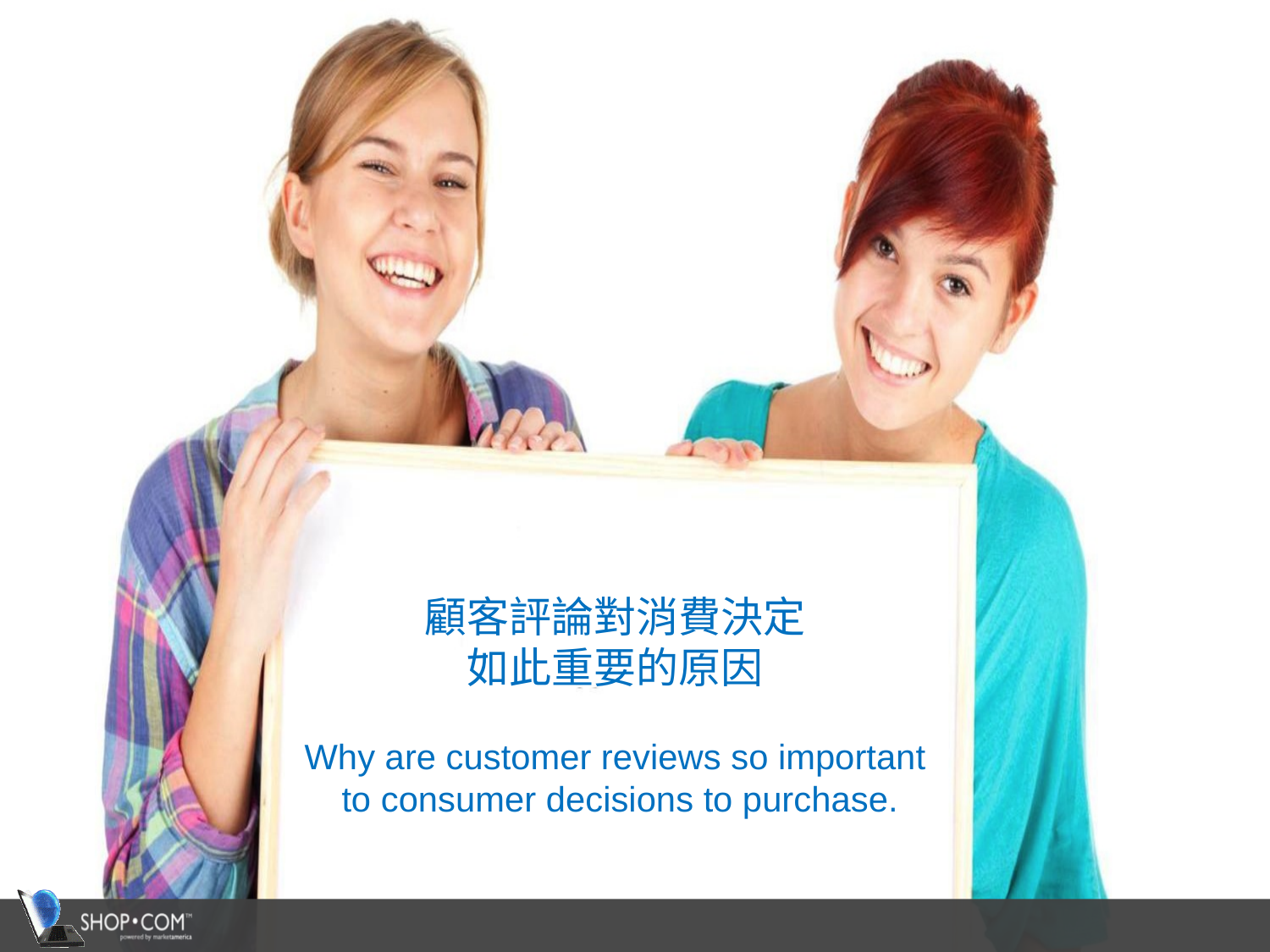

顧客評論對消費決定
如此重要的原因

Why are customer reviews so important
 to consumer decisions to purchase.